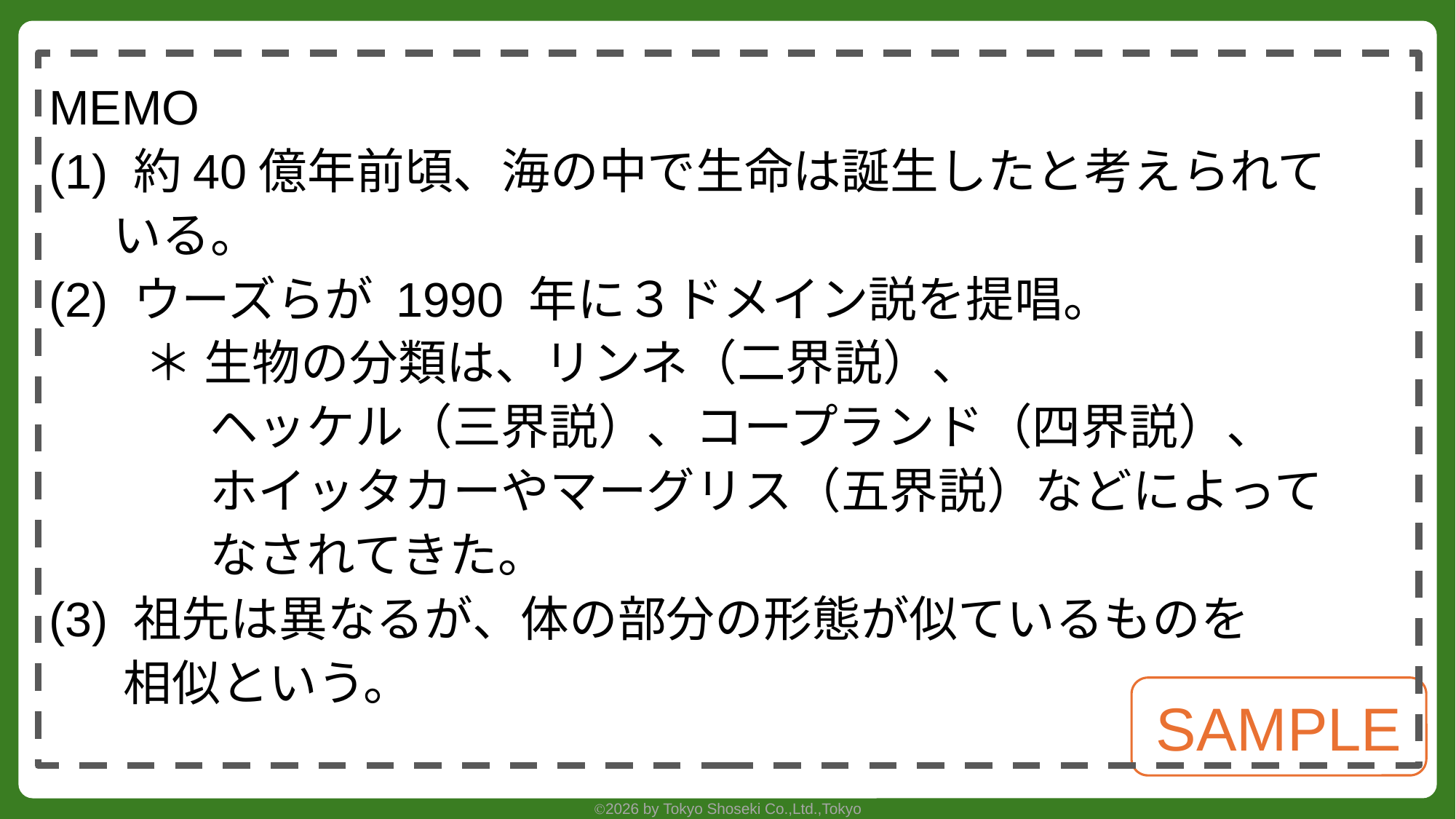

MEMO
(1) 約40億年前頃、海の中で生命は誕生したと考えられて
いる。
(2) ウーズらが 1990 年に３ドメイン説を提唱。
＊ 生物の分類は、リンネ（二界説）、
ヘッケル（三界説）、コープランド（四界説）、
ホイッタカーやマーグリス（五界説）などによって
なされてきた。
(3) 祖先は異なるが、体の部分の形態が似ているものを
相似という。